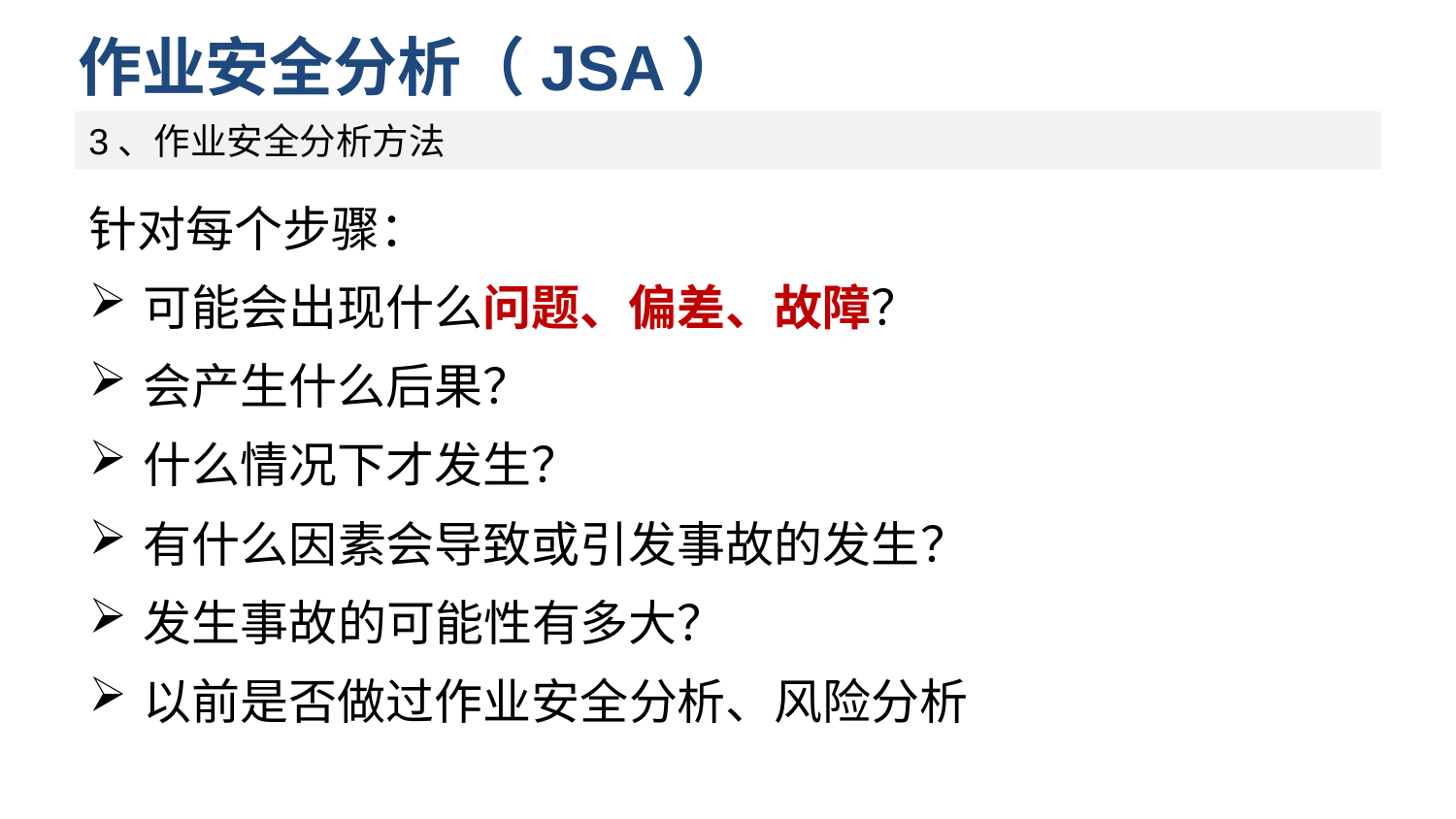

# 作业安全分析（JSA）
3、作业安全分析方法
针对每个步骤：
可能会出现什么问题、偏差、故障？
会产生什么后果？
什么情况下才发生？
有什么因素会导致或引发事故的发生？
发生事故的可能性有多大？
以前是否做过作业安全分析、风险分析